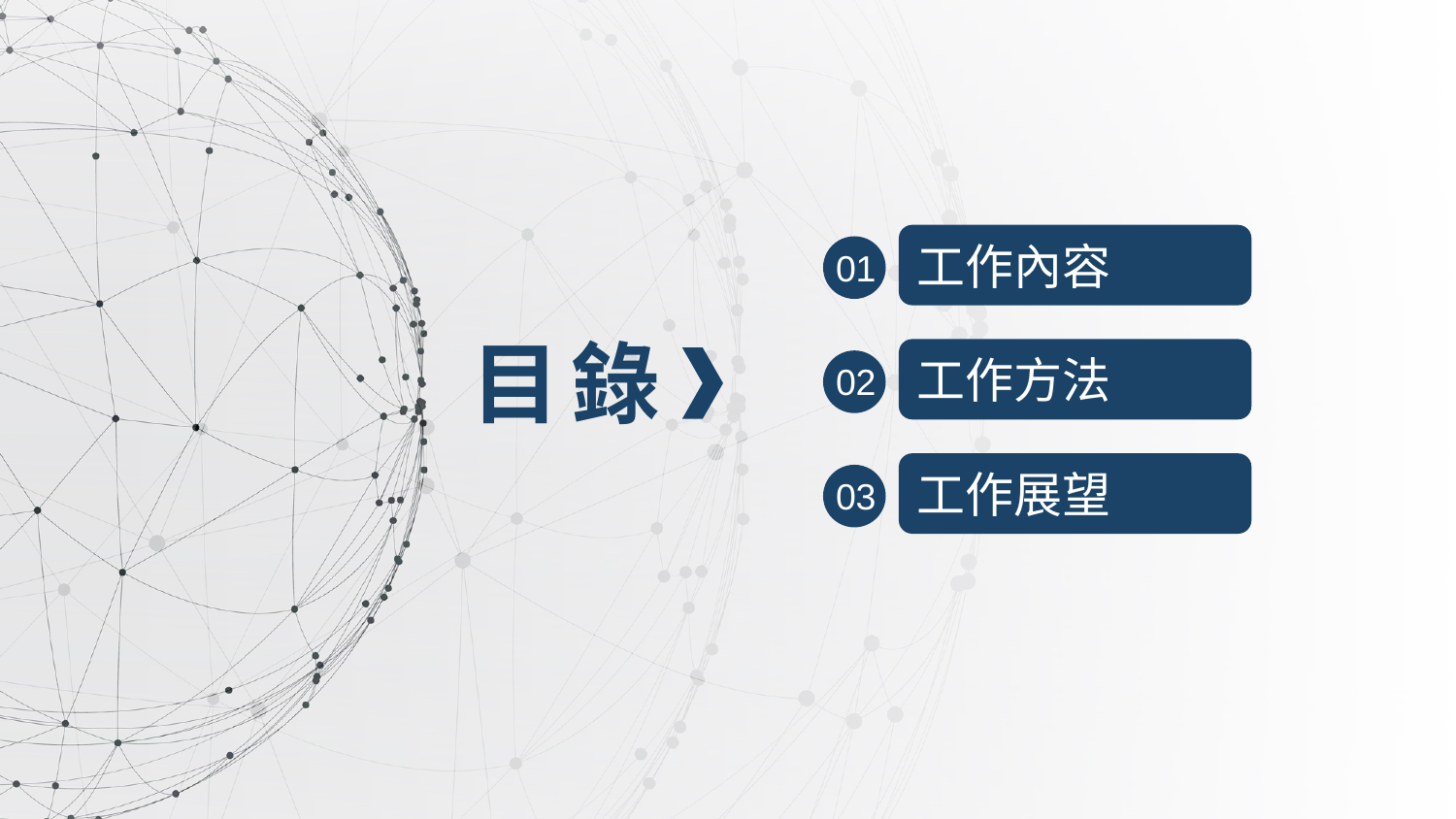

工作內容

01
目 錄
工作方法

02
工作展望

03